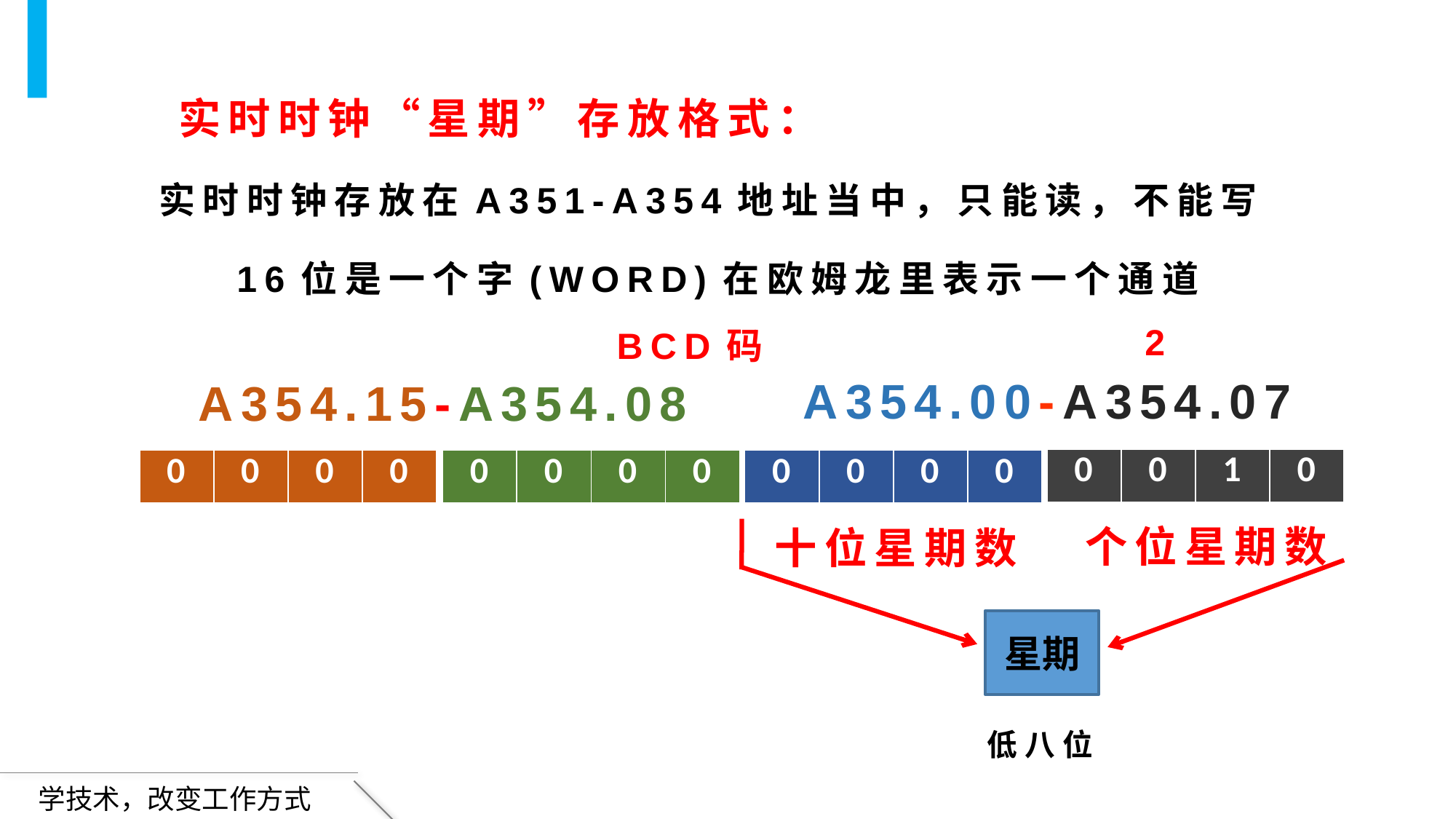

实时时钟“星期”存放格式：
实时时钟存放在A351-A354地址当中，只能读，不能写
16位是一个字(WORD)在欧姆龙里表示一个通道
2
BCD码
A354.00-A354.07
A354.15-A354.08
| 0 | 0 | 1 | 0 |
| --- | --- | --- | --- |
| 0 | 0 | 0 | 0 |
| --- | --- | --- | --- |
| 0 | 0 | 0 | 0 |
| --- | --- | --- | --- |
| 0 | 0 | 0 | 0 |
| --- | --- | --- | --- |
个位星期数
十位星期数
星期
低八位